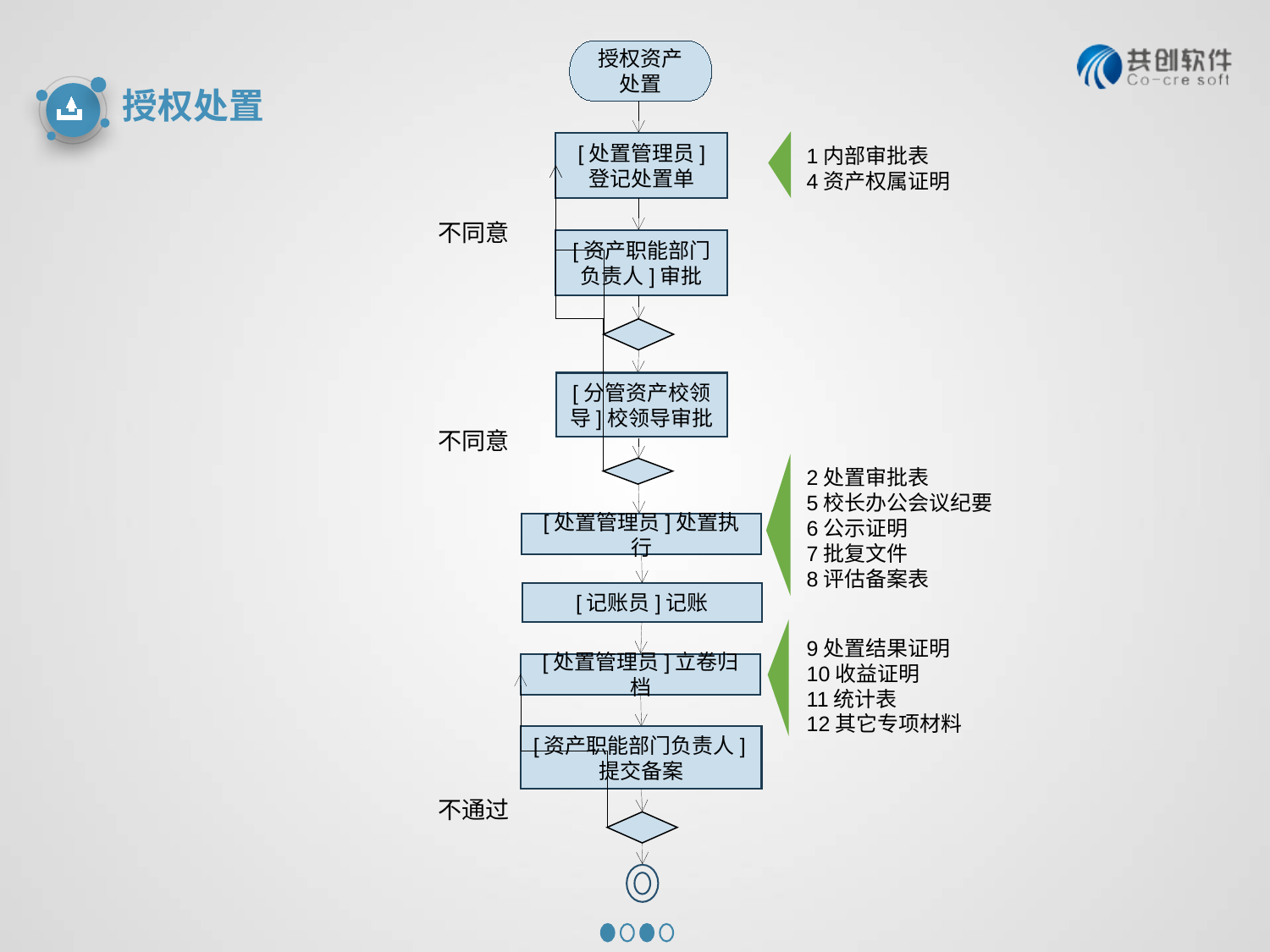

授权资产处置
[处置管理员]
登记处置单
[资产职能部门负责人]审批

[分管资产校领导]校领导审批

[处置管理员]处置执行
[记账员]记账
[处置管理员]立卷归档
[资产职能部门负责人]提交备案

不同意
不同意
不通过
1内部审批表
4资产权属证明

2处置审批表
5校长办公会议纪要
6公示证明
7批复文件
8评估备案表

9处置结果证明
10收益证明
11统计表
12其它专项材料

授权处置